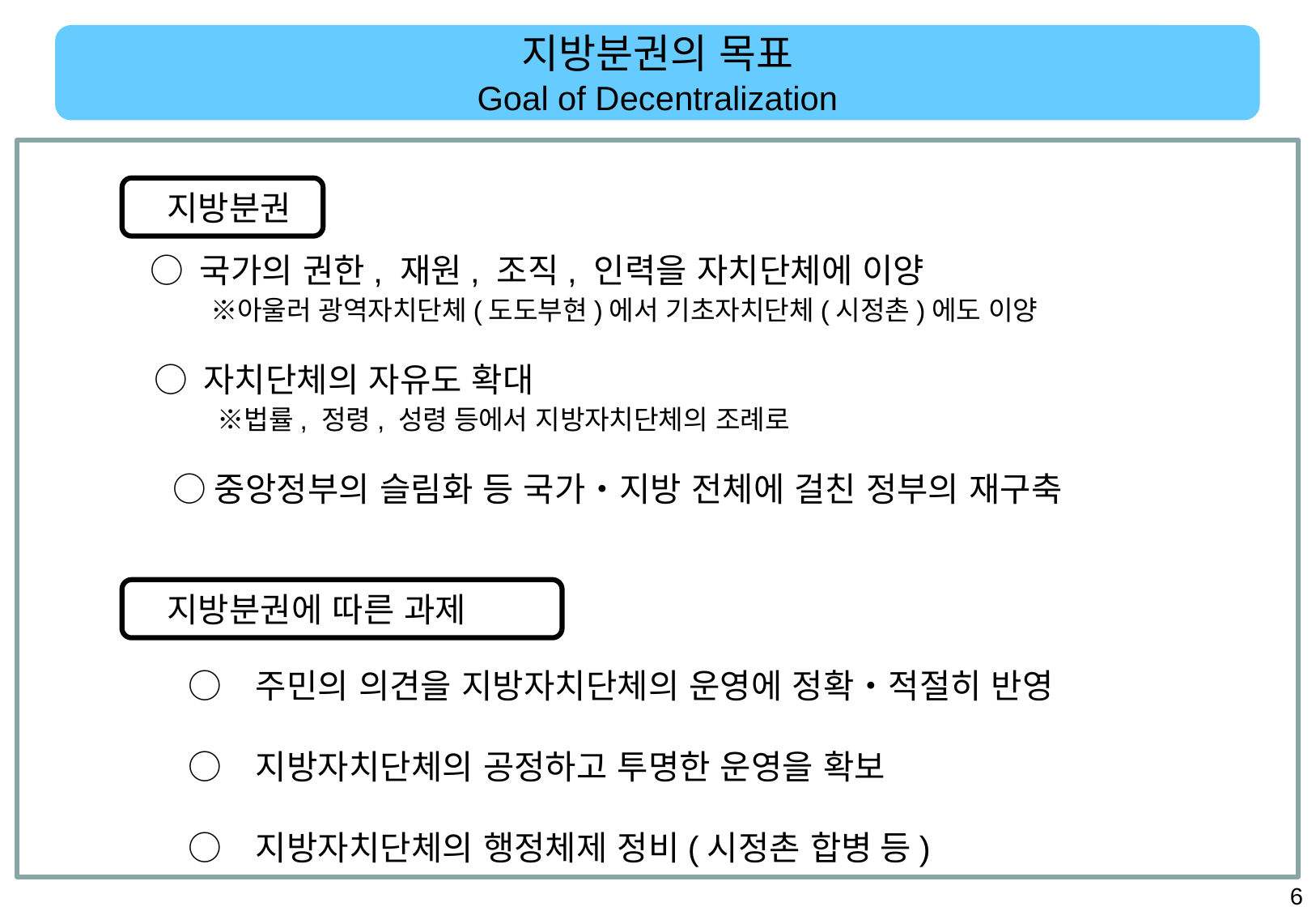

지방분권의 목표
Goal of Decentralization

　지방분권

      ○ 국가의 권한, 재원, 조직, 인력을 자치단체에 이양
　　　  ※아울러 광역자치단체(도도부현)에서 기초자치단체(시정촌)에도 이양

        ○ 자치단체의 자유도 확대
　　　   ※법률, 정령, 성령 등에서 지방자치단체의 조례로

　　 ○ 중앙정부의 슬림화 등 국가・지방 전체에 걸친 정부의 재구축

　지방분권에 따른 과제

　　  ○　주민의 의견을 지방자치단체의 운영에 정확・적절히 반영

　　  ○　지방자치단체의 공정하고 투명한 운영을 확보

　　  ○　지방자치단체의 행정체제 정비(시정촌 합병 등)
6